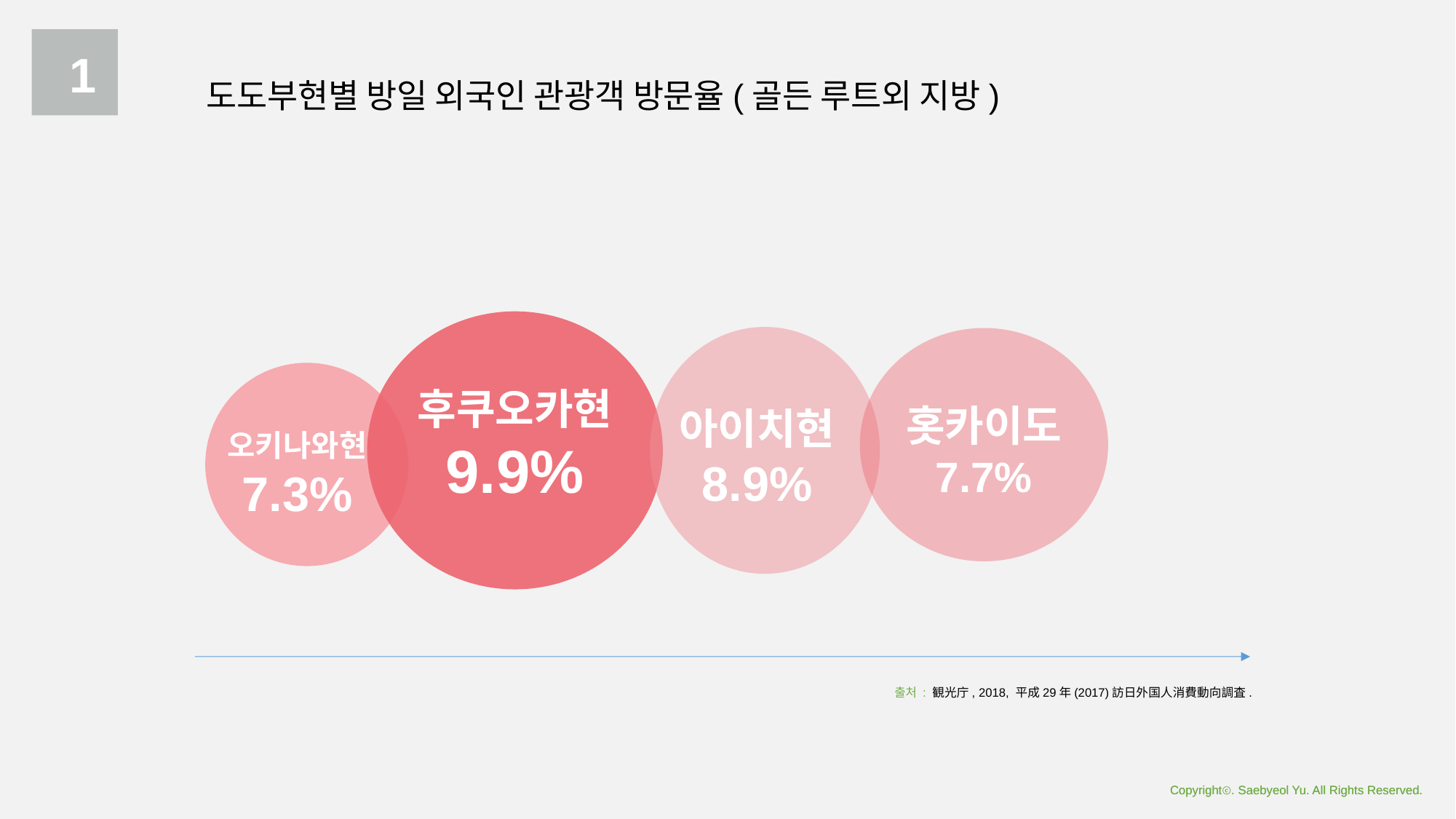

1
도도부현별 방일 외국인 관광객 방문율(골든 루트외 지방)

후쿠오카현
9.9%
홋카이도
7.7%
아이치현
8.9%
오키나와현
7.3%
출처 : 観光庁, 2018, 平成29年(2017)訪日外国人消費動向調査.
Copyrightⓒ. Saebyeol Yu. All Rights Reserved.